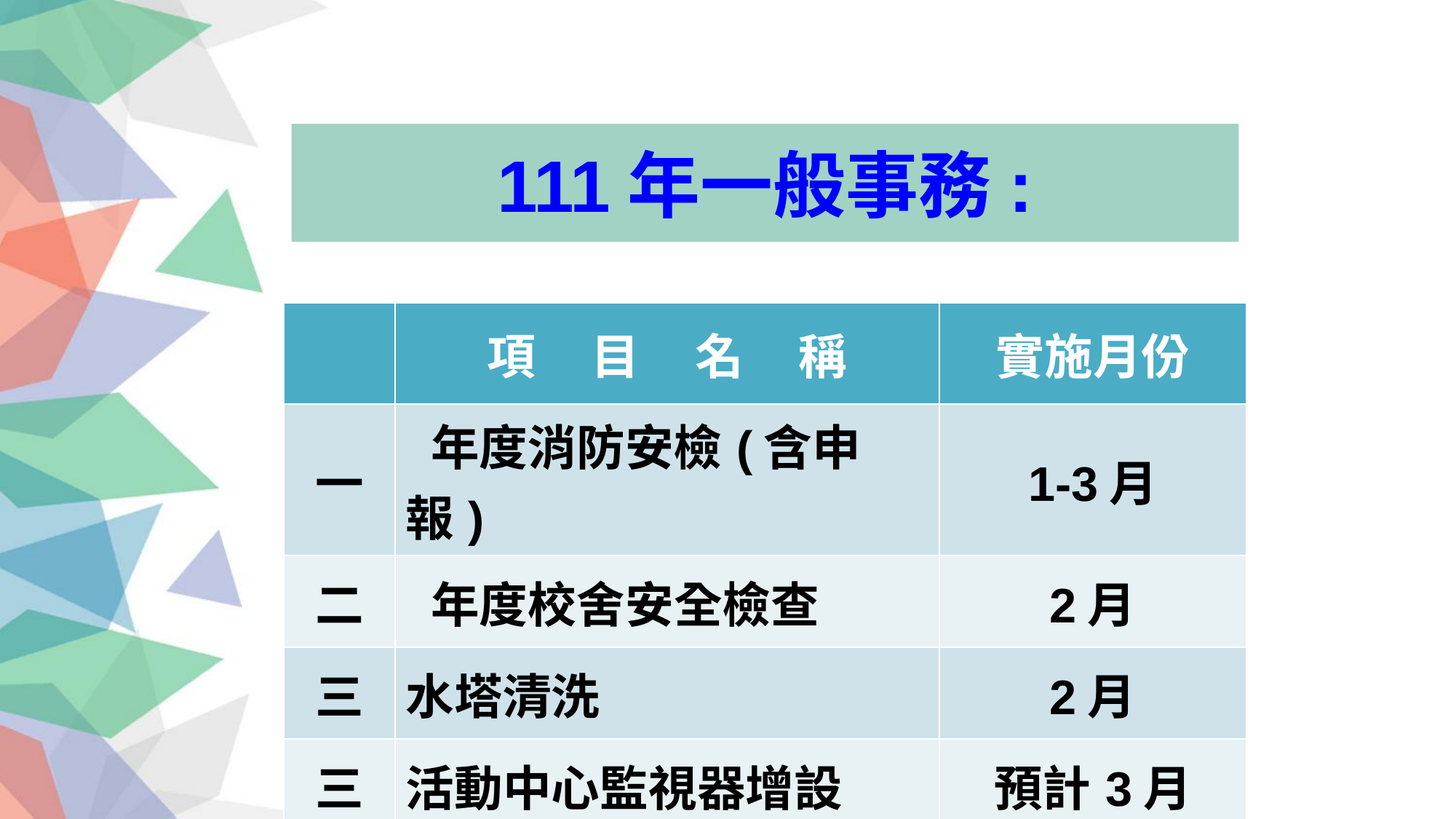

# 111年一般事務:
|  | 項 目 名 稱 | 實施月份 |
| --- | --- | --- |
| 一 | 年度消防安檢(含申報) | 1-3月 |
| 二 | 年度校舍安全檢查 | 2月 |
| 三 | 水塔清洗 | 2月 |
| 三 | 活動中心監視器增設 | 預計3月 |